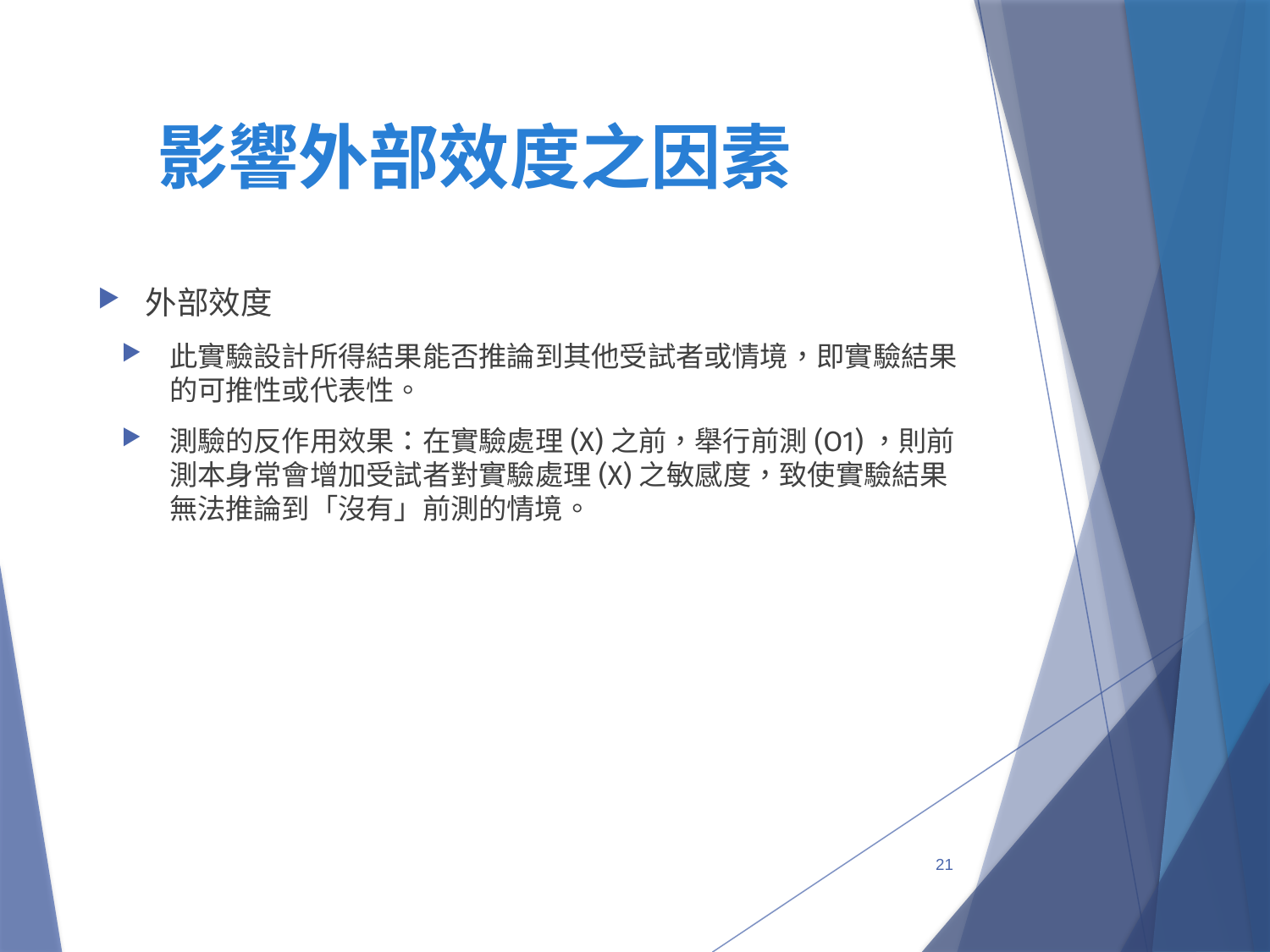

# 影響外部效度之因素
外部效度
此實驗設計所得結果能否推論到其他受試者或情境，即實驗結果的可推性或代表性。
測驗的反作用效果：在實驗處理(X)之前，舉行前測(O1)，則前測本身常會增加受試者對實驗處理(X)之敏感度，致使實驗結果無法推論到「沒有」前測的情境。

21